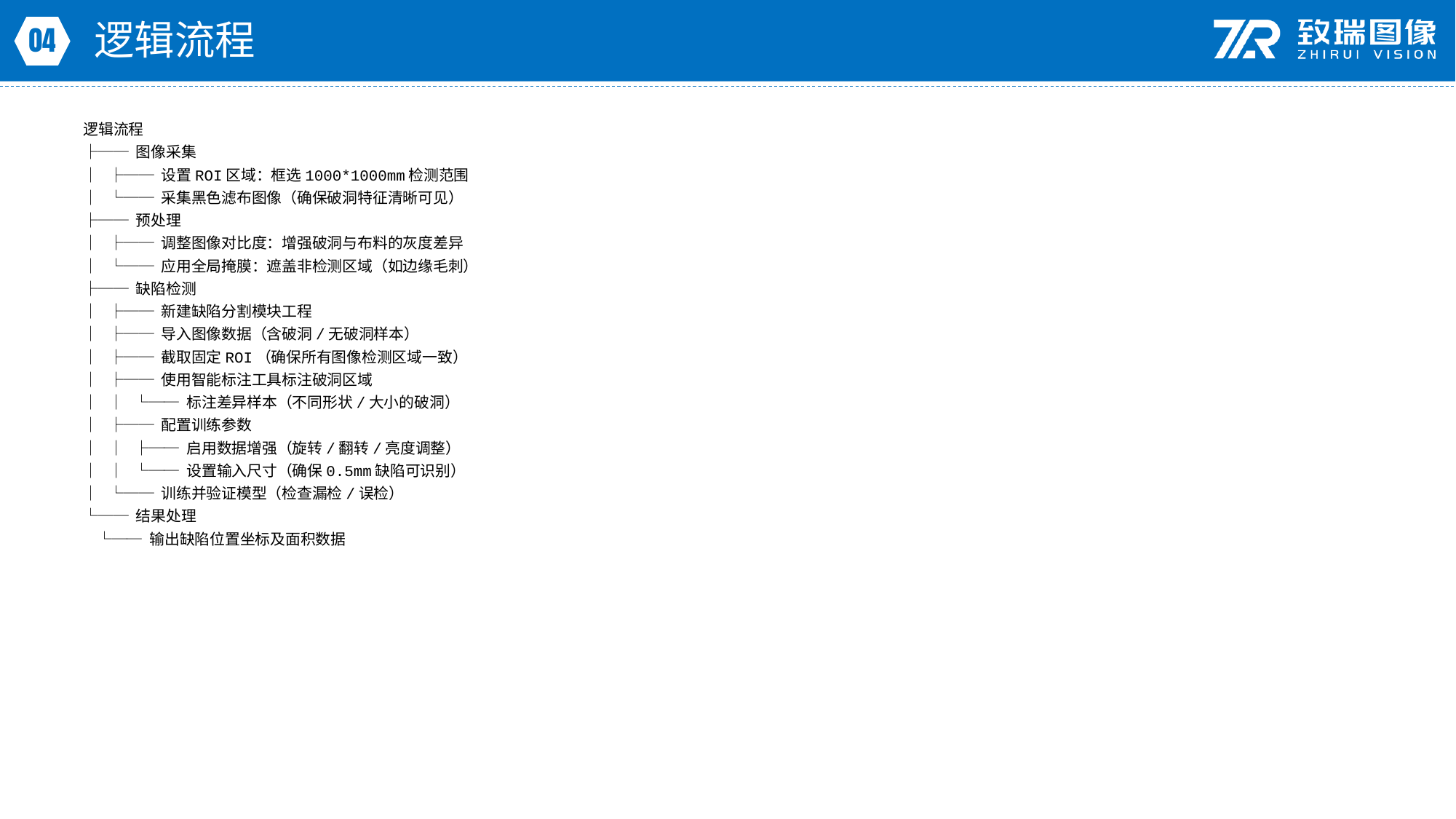

逻辑流程
04

逻辑流程
├── 图像采集
│   ├── 设置ROI区域：框选1000*1000mm检测范围
│   └── 采集黑色滤布图像（确保破洞特征清晰可见）
├── 预处理
│   ├── 调整图像对比度：增强破洞与布料的灰度差异
│   └── 应用全局掩膜：遮盖非检测区域（如边缘毛刺）
├── 缺陷检测
│   ├── 新建缺陷分割模块工程
│   ├── 导入图像数据（含破洞/无破洞样本）
│   ├── 截取固定ROI（确保所有图像检测区域一致）
│   ├── 使用智能标注工具标注破洞区域
│   │   └── 标注差异样本（不同形状/大小的破洞）
│   ├── 配置训练参数
│   │   ├── 启用数据增强（旋转/翻转/亮度调整）
│   │   └── 设置输入尺寸（确保0.5mm缺陷可识别）
│   └── 训练并验证模型（检查漏检/误检）
└── 结果处理
    └── 输出缺陷位置坐标及面积数据